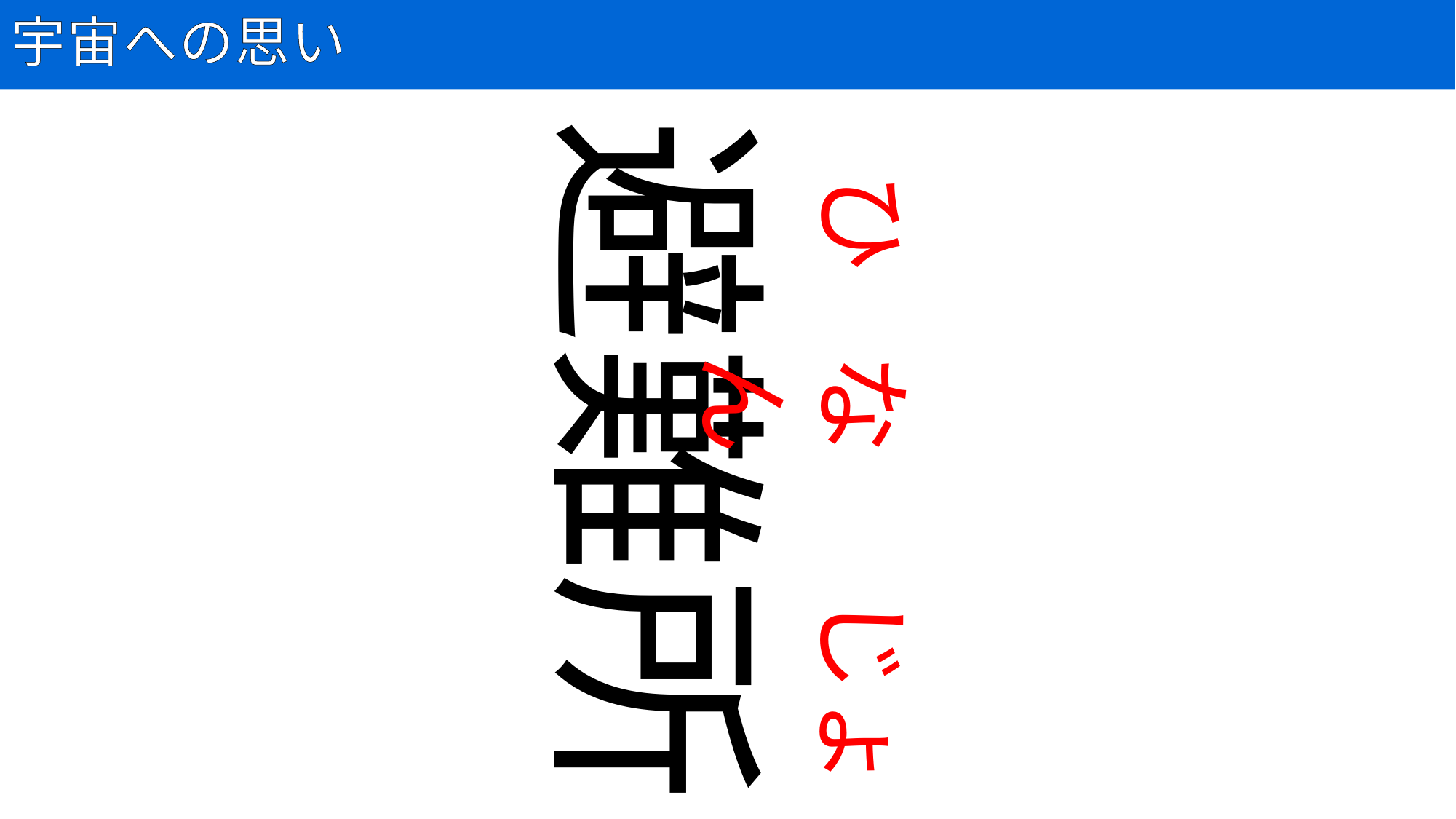

# 宇宙への思い
74
避難所
ひ
なん
じょ